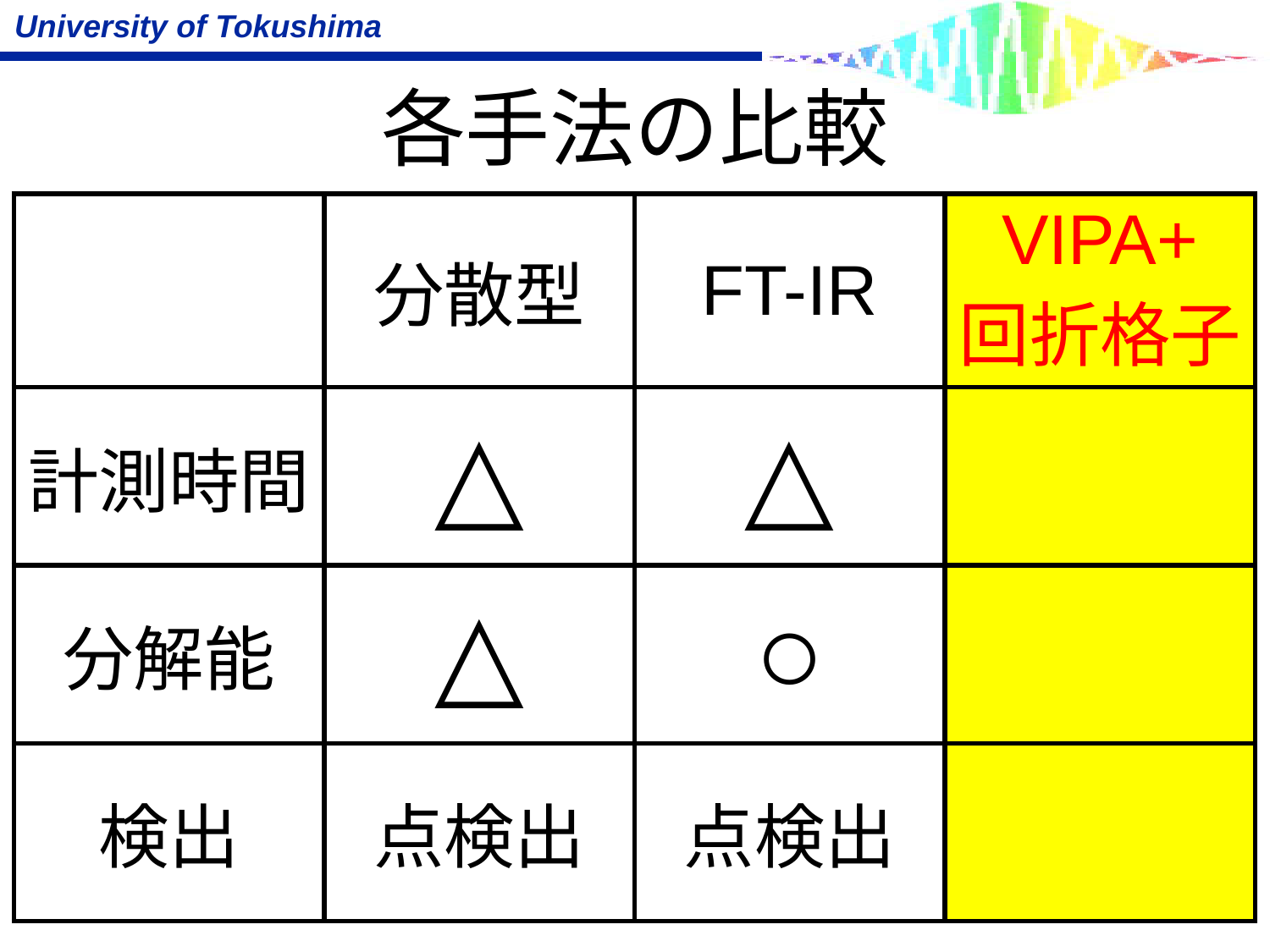

# 各手法の比較
|  | 分散型 | FT-IR | VIPA+ 回折格子 |
| --- | --- | --- | --- |
| 計測時間 | △ | △ |  |
| 分解能 | △ | ○ |  |
| 検出 | 点検出 | 点検出 |  |